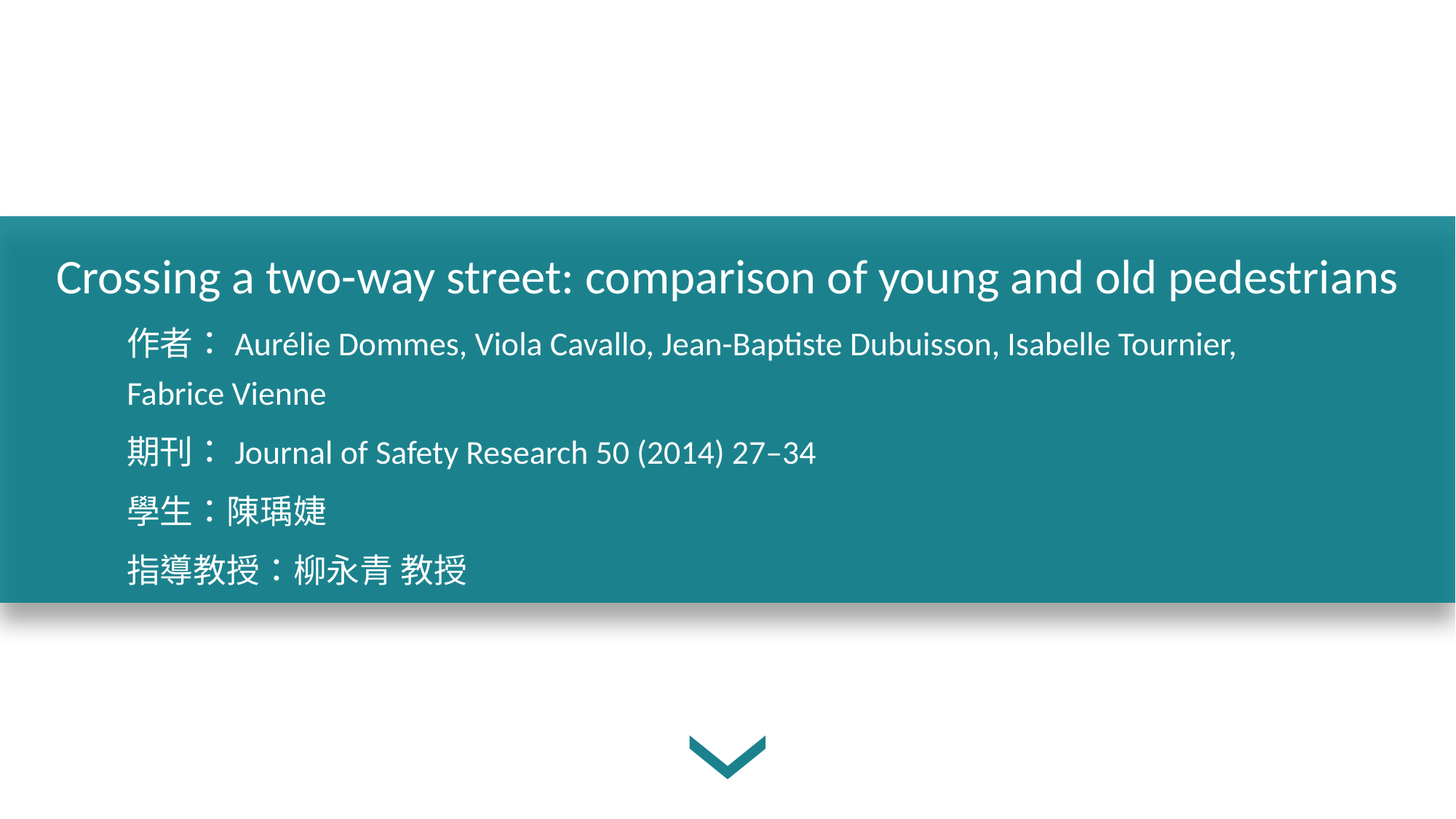

Crossing a two-way street: comparison of young and old pedestrians
作者：Aurélie Dommes, Viola Cavallo, Jean-Baptiste Dubuisson, Isabelle Tournier, Fabrice Vienne
期刊：Journal of Safety Research 50 (2014) 27–34
學生：陳瑀婕
指導教授：柳永青 教授